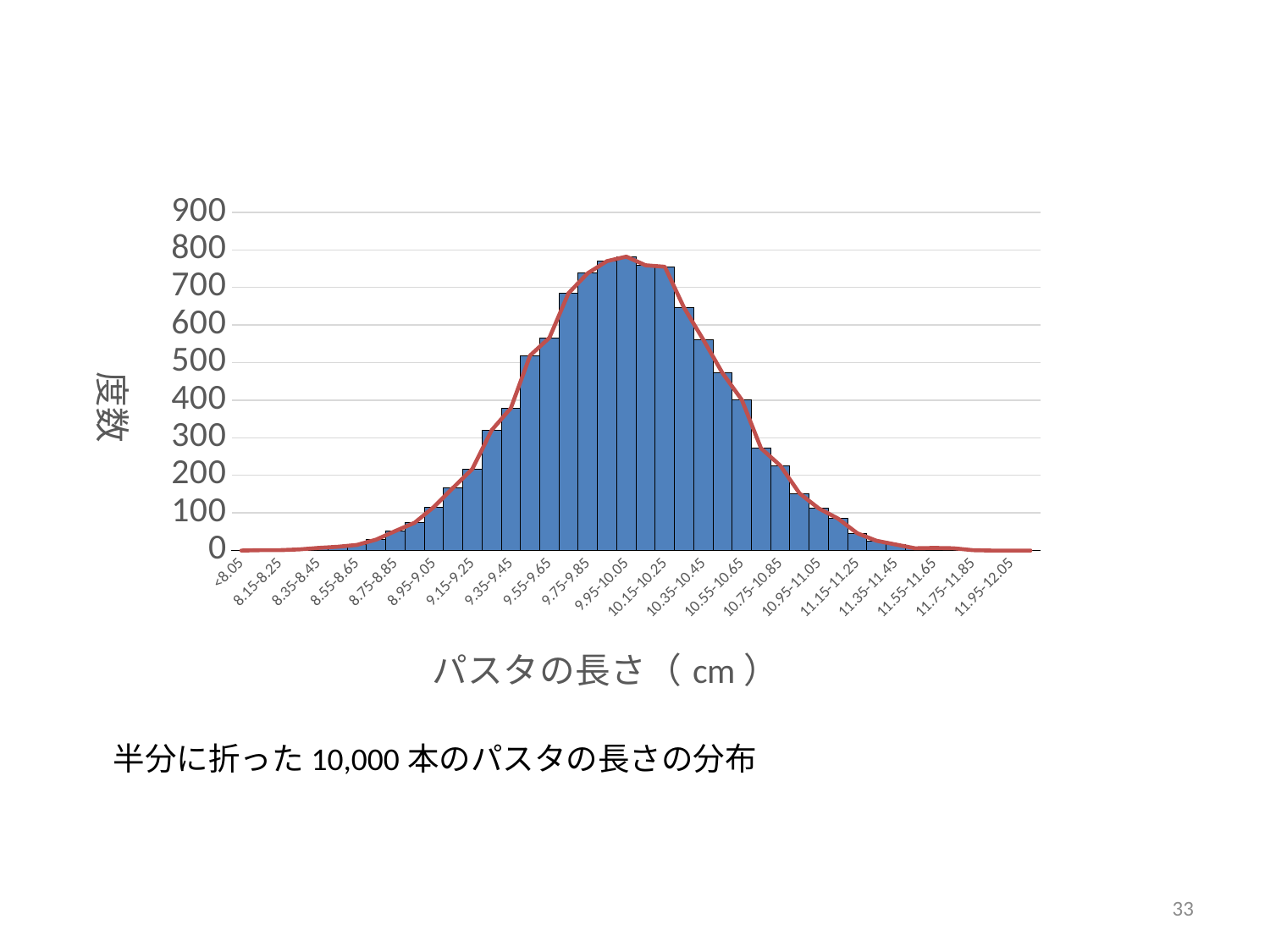

### Chart

| Category | 度数 | 度数 |
|---|---|---|
| <8.05 | 0.0 | 0.0 |
| 8.05-8.15 | 1.0 | 1.0 |
| 8.15-8.25 | 1.0 | 1.0 |
| 8.25-8.35 | 3.0 | 3.0 |
| 8.35-8.45 | 7.0 | 7.0 |
| 8.45-8.55 | 10.0 | 10.0 |
| 8.55-8.65 | 15.0 | 15.0 |
| 8.65-8.75 | 29.0 | 29.0 |
| 8.75-8.85 | 52.0 | 52.0 |
| 8.85-8.95 | 74.0 | 74.0 |
| 8.95-9.05 | 116.0 | 116.0 |
| 9.05-9.15 | 167.0 | 167.0 |
| 9.15-9.25 | 217.0 | 217.0 |
| 9.25-9.35 | 320.0 | 320.0 |
| 9.35-9.45 | 379.0 | 379.0 |
| 9.45-9.55 | 519.0 | 519.0 |
| 9.55-9.65 | 566.0 | 566.0 |
| 9.65-9.75 | 685.0 | 685.0 |
| 9.75-9.85 | 738.0 | 738.0 |
| 9.85-9.95 | 770.0 | 770.0 |
| 9.95-10.05 | 782.0 | 782.0 |
| 10.05-10.15 | 759.0 | 759.0 |
| 10.15-10.25 | 755.0 | 755.0 |
| 10.25-10.35 | 646.0 | 646.0 |
| 10.35-10.45 | 561.0 | 561.0 |
| 10.45-10.55 | 472.0 | 472.0 |
| 10.55-10.65 | 401.0 | 401.0 |
| 10.65-10.75 | 272.0 | 272.0 |
| 10.75-10.85 | 226.0 | 226.0 |
| 10.85-10.95 | 152.0 | 152.0 |
| 10.95-11.05 | 112.0 | 112.0 |
| 11.05-11.15 | 85.0 | 85.0 |
| 11.15-11.25 | 46.0 | 46.0 |
| 11.25-11.35 | 26.0 | 26.0 |
| 11.35-11.45 | 16.0 | 16.0 |
| 11.45-11.55 | 6.0 | 6.0 |
| 11.55-11.65 | 7.0 | 7.0 |
| 11.65-11.75 | 6.0 | 6.0 |
| 11.75-11.85 | 1.0 | 1.0 |
| 11.85-11.95 | 0.0 | 0.0 |
| 11.95-12.05 | 0.0 | 0.0 |
| >12.05 | 0.0 | 0.0 |
半分に折った10,000本のパスタの長さの分布
33